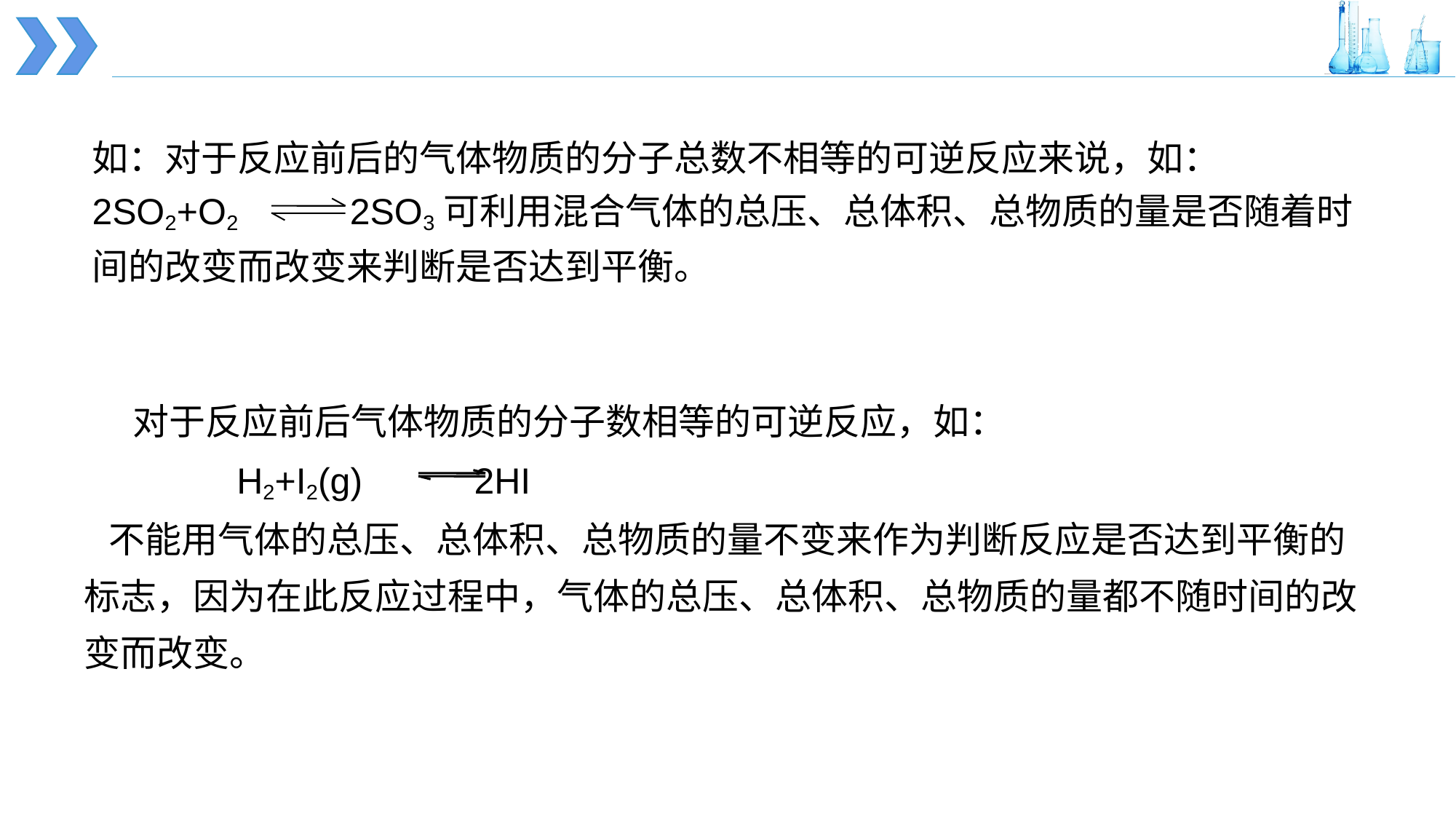

如：对于反应前后的气体物质的分子总数不相等的可逆反应来说，如：2SO2+O2           2SO3可利用混合气体的总压、总体积、总物质的量是否随着时间的改变而改变来判断是否达到平衡。

    对于反应前后气体物质的分子数相等的可逆反应，如：
               H2+I2(g)           2HI
  不能用气体的总压、总体积、总物质的量不变来作为判断反应是否达到平衡的标志，因为在此反应过程中，气体的总压、总体积、总物质的量都不随时间的改变而改变。